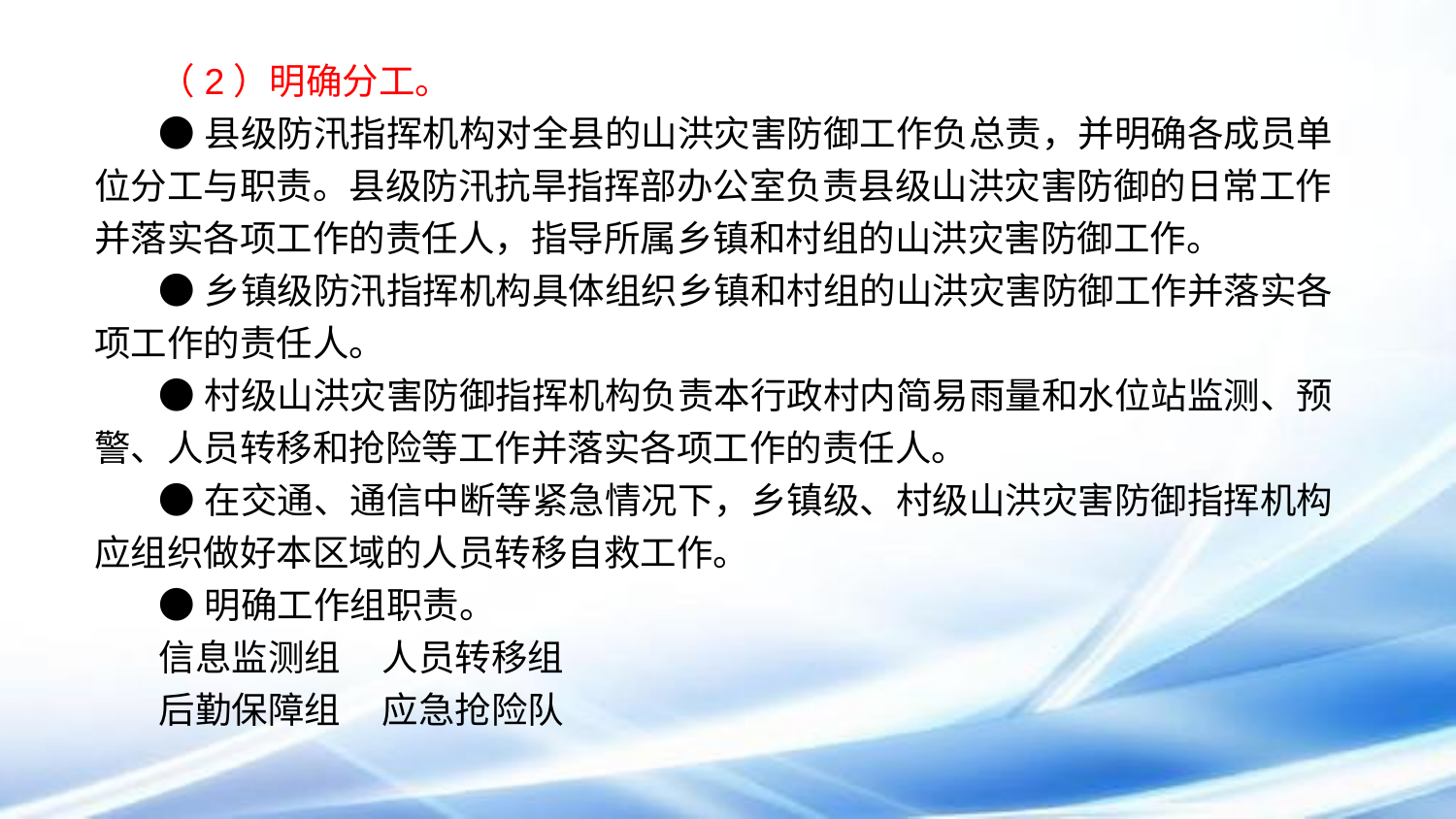

（2）明确分工。
●县级防汛指挥机构对全县的山洪灾害防御工作负总责，并明确各成员单位分工与职责。县级防汛抗旱指挥部办公室负责县级山洪灾害防御的日常工作并落实各项工作的责任人，指导所属乡镇和村组的山洪灾害防御工作。
●乡镇级防汛指挥机构具体组织乡镇和村组的山洪灾害防御工作并落实各项工作的责任人。
●村级山洪灾害防御指挥机构负责本行政村内简易雨量和水位站监测、预警、人员转移和抢险等工作并落实各项工作的责任人。
●在交通、通信中断等紧急情况下，乡镇级、村级山洪灾害防御指挥机构应组织做好本区域的人员转移自救工作。
●明确工作组职责。
信息监测组     人员转移组
后勤保障组     应急抢险队